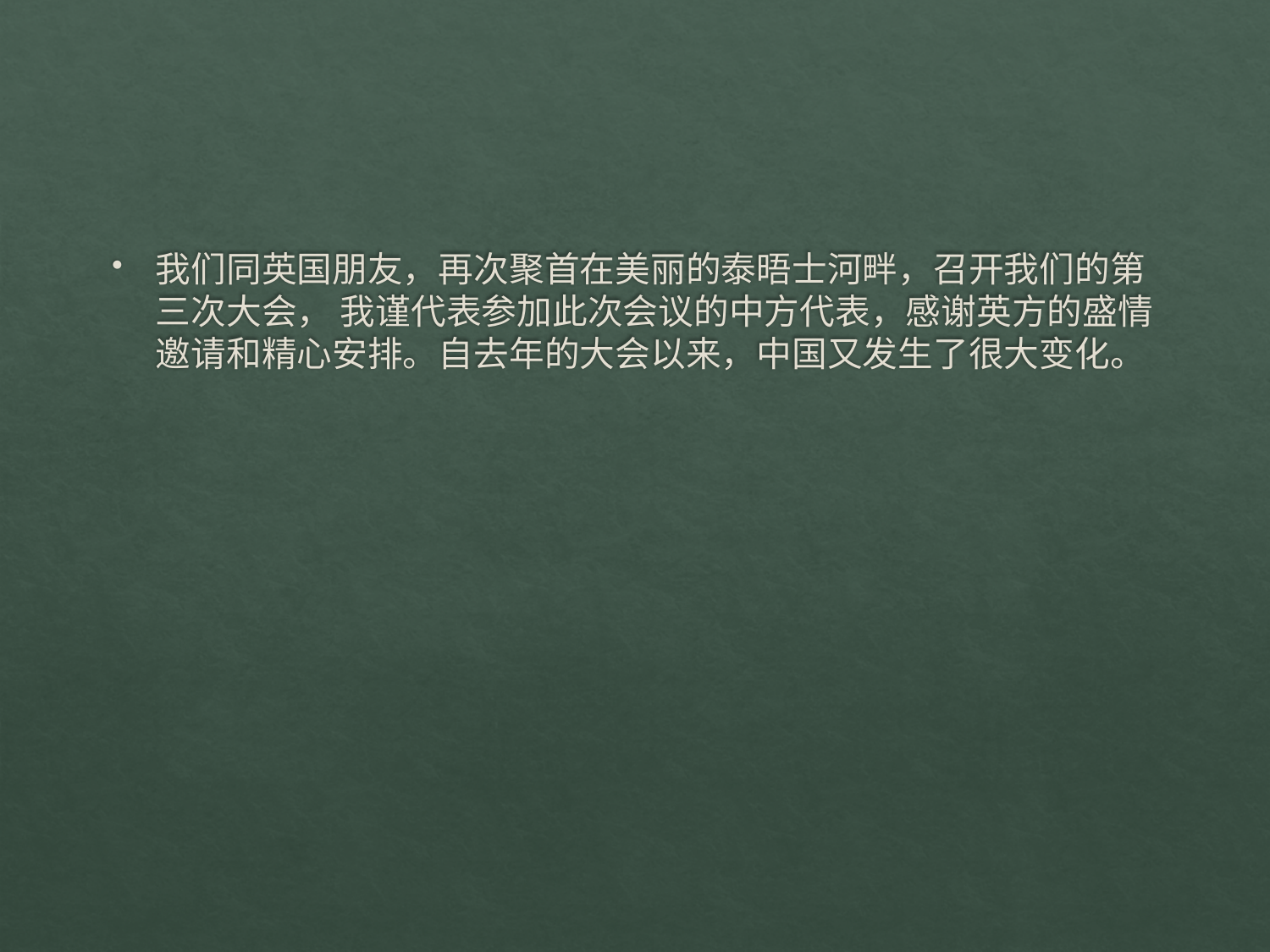

#
我们同英国朋友，再次聚首在美丽的泰晤士河畔，召开我们的第三次大会， 我谨代表参加此次会议的中方代表，感谢英方的盛情邀请和精心安排。自去年的大会以来，中国又发生了很大变化。